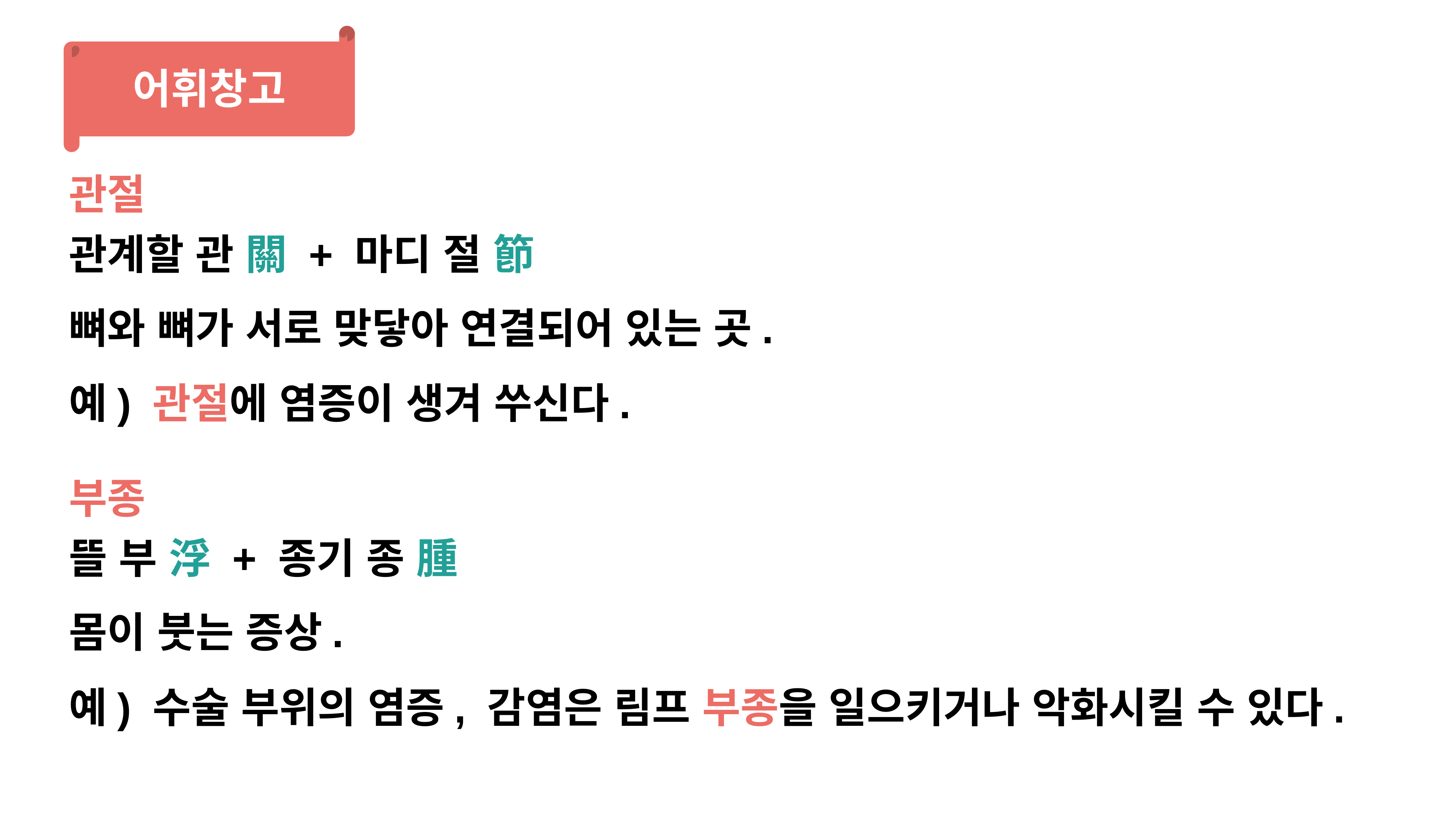

어휘창고
관절
관계할 관 關 + 마디 절 節
뼈와 뼈가 서로 맞닿아 연결되어 있는 곳.
예) 관절에 염증이 생겨 쑤신다.
부종
뜰 부 浮 + 종기 종 腫
몸이 붓는 증상.
예) 수술 부위의 염증, 감염은 림프 부종을 일으키거나 악화시킬 수 있다.